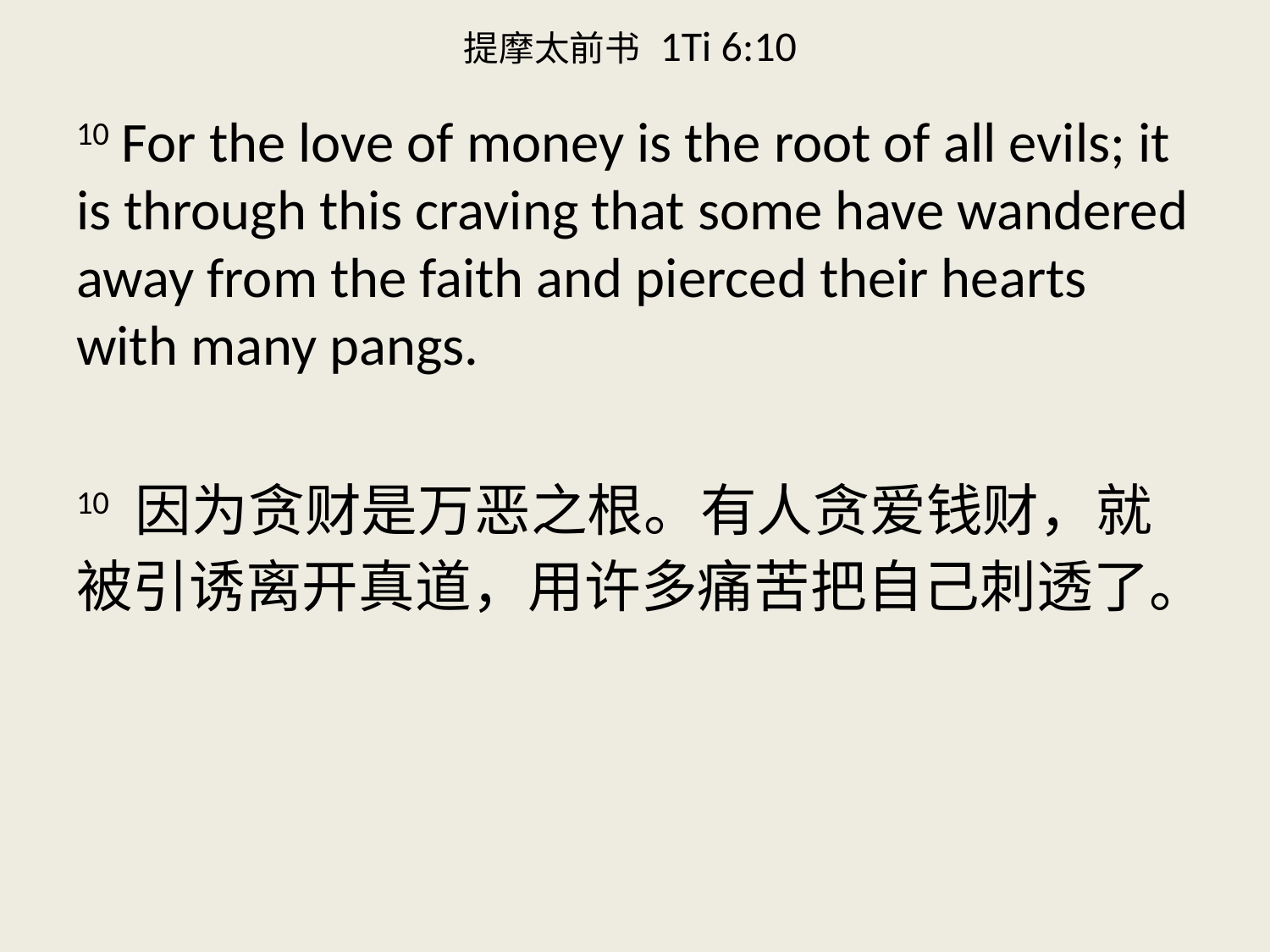

# 提摩太前书 1Ti 6:10
10 For the love of money is the root of all evils; it is through this craving that some have wandered away from the faith and pierced their hearts with many pangs.

10 因为贪财是万恶之根。有人贪爱钱财，就被引诱离开真道，用许多痛苦把自己刺透了。